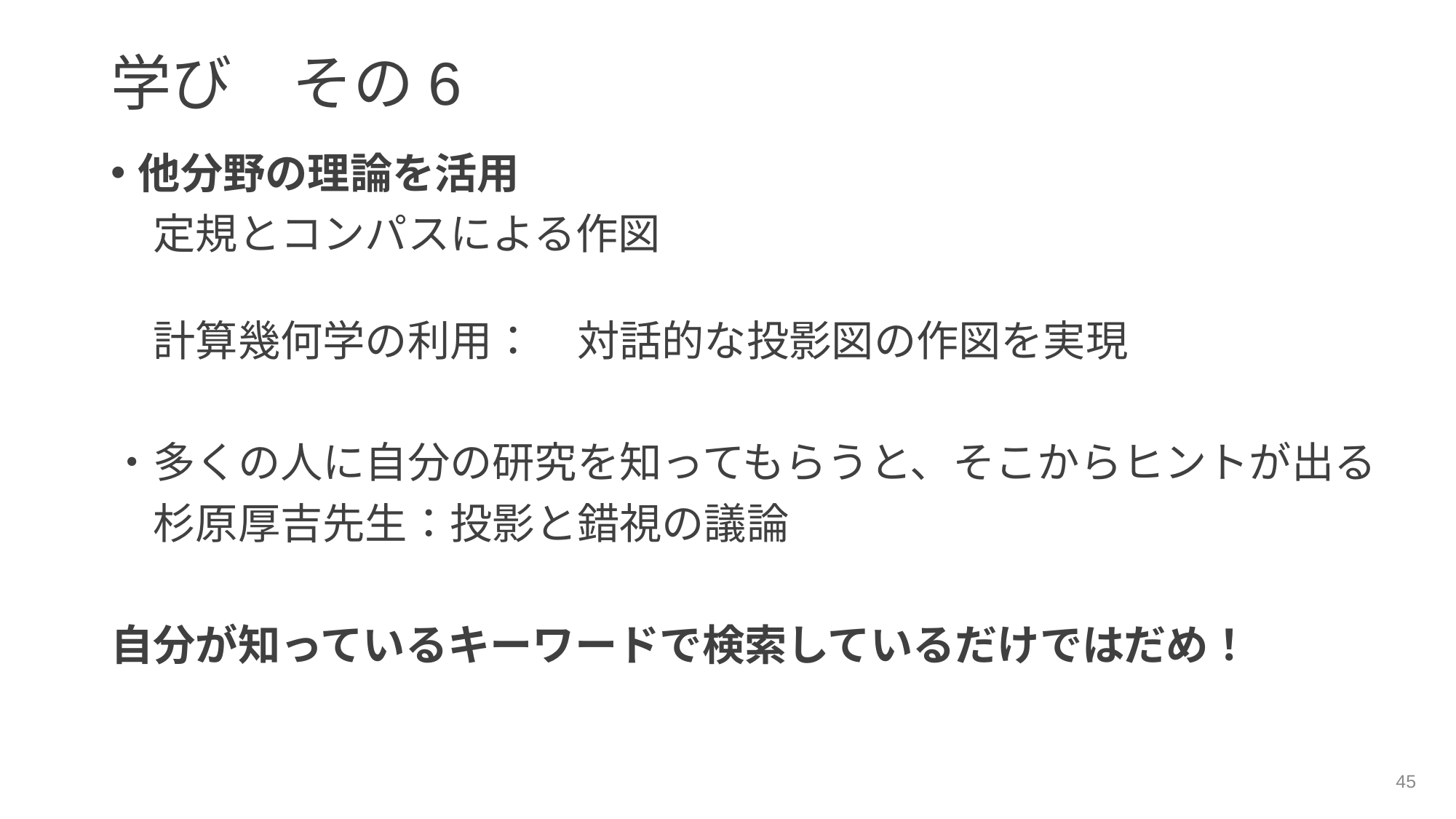

# 学び　その6
他分野の理論を活用
　定規とコンパスによる作図
　計算幾何学の利用：　対話的な投影図の作図を実現

・多くの人に自分の研究を知ってもらうと、そこからヒントが出る
　杉原厚吉先生：投影と錯視の議論

自分が知っているキーワードで検索しているだけではだめ！

45